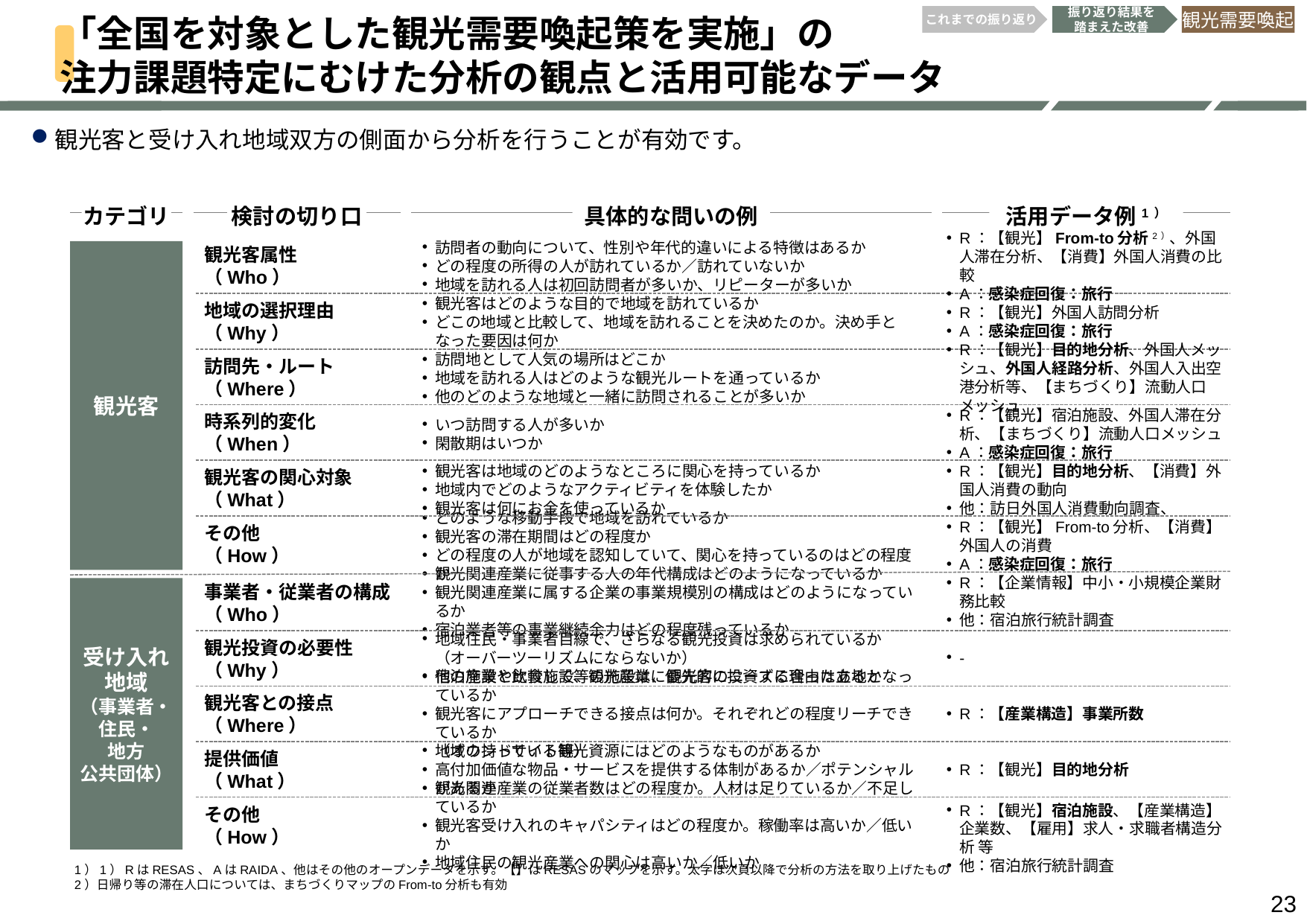

「全国を対象とした観光需要喚起策を実施」の
注力課題特定にむけた分析の観点と活用可能なデータ
これまでの振り返り
振り返り結果を
踏まえた改善
観光需要喚起
観光客と受け入れ地域双方の側面から分析を行うことが有効です。
カテゴリ
検討の切り口
観光客属性
（Who）
地域の選択理由
（Why）
訪問先・ルート
（Where）
時系列的変化
（When）
観光客の関心対象
（What）
その他
（How）
事業者・従業者の構成
（Who）
観光投資の必要性
（Why）
観光客との接点
（Where）
提供価値
（What）
その他
（How）
具体的な問いの例
訪問者の動向について、性別や年代的違いによる特徴はあるか
どの程度の所得の人が訪れているか／訪れていないか
地域を訪れる人は初回訪問者が多いか、リピーターが多いか
観光客はどのような目的で地域を訪れているか
どこの地域と比較して、地域を訪れることを決めたのか。決め手となった要因は何か
訪問地として人気の場所はどこか
地域を訪れる人はどのような観光ルートを通っているか
他のどのような地域と一緒に訪問されることが多いか
いつ訪問する人が多いか
閑散期はいつか
観光客は地域のどのようなところに関心を持っているか
地域内でどのようなアクティビティを体験したか
観光客は何にお金を使っているか
どのような移動手段で地域を訪れているか
観光客の滞在期間はどの程度か
どの程度の人が地域を認知していて、関心を持っているのはどの程度か
観光関連産業に従事する人の年代構成はどのようになっているか
観光関連産業に属する企業の事業規模別の構成はどのようになっているか
宿泊業者等の事業継続余力はどの程度残っているか
地域住民・事業者目線で、さらなる観光投資は求められているか
（オーバーツーリズムにならないか）
他の産業と比較して、観光産業に優先的に投資する理由はあるか
宿泊施設や飲食施設等の施設は、観光客のニーズに合った立地となっているか
観光客にアプローチできる接点は何か。それぞれどの程度リーチできているか
（オウンドサイト等）
地域の持っている観光資源にはどのようなものがあるか
高付加価値な物品・サービスを提供する体制があるか／ポテンシャルがあるか
観光関連産業の従業者数はどの程度か。人材は足りているか／不足しているか
観光客受け入れのキャパシティはどの程度か。稼働率は高いか／低いか
地域住民の観光産業への関心は高いか／低いか
活用データ例1）
R：【観光】From-to分析2）、外国人滞在分析、【消費】外国人消費の比較
A：感染症回復：旅行
R：【観光】外国人訪問分析
A：感染症回復：旅行
R：【観光】目的地分析、外国人メッシュ、外国人経路分析、外国人入出空港分析等、【まちづくり】流動人口メッシュ
R：【観光】宿泊施設、外国人滞在分析、【まちづくり】流動人口メッシュ
A：感染症回復：旅行
R：【観光】目的地分析、【消費】外国人消費の動向
他：訪日外国人消費動向調査、
R：【観光】From-to分析、【消費】外国人の消費
A：感染症回復：旅行
R：【企業情報】中小・小規模企業財務比較
他：宿泊旅行統計調査
-
R：【産業構造】事業所数
R：【観光】目的地分析
R：【観光】宿泊施設、【産業構造】企業数、【雇用】求人・求職者構造分析 等
他：宿泊旅行統計調査
観光客
受け入れ
地域
（事業者・
住民・
地方
公共団体）
1）1）RはRESAS、AはRAIDA、他はその他のオープンデータを示す。【】はRESASのマップを示す。太字は次頁以降で分析の方法を取り上げたもの
2）日帰り等の滞在人口については、まちづくりマップのFrom-to分析も有効
23